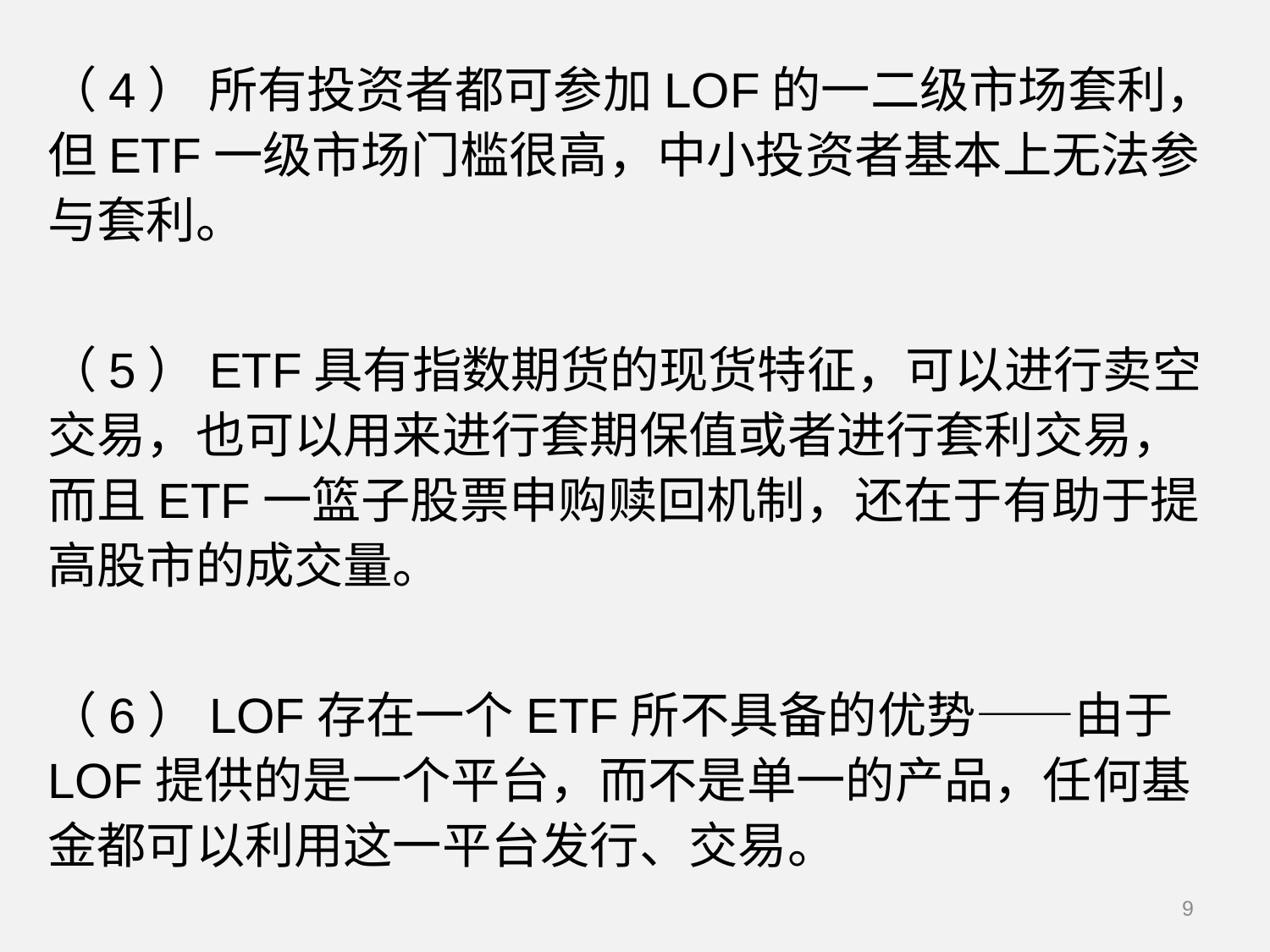

#
（4） 所有投资者都可参加LOF的一二级市场套利，但ETF一级市场门槛很高，中小投资者基本上无法参与套利。

（5）ETF具有指数期货的现货特征，可以进行卖空交易，也可以用来进行套期保值或者进行套利交易，而且ETF一篮子股票申购赎回机制，还在于有助于提高股市的成交量。

（6）LOF存在一个ETF所不具备的优势——由于LOF提供的是一个平台，而不是单一的产品，任何基金都可以利用这一平台发行、交易。

9